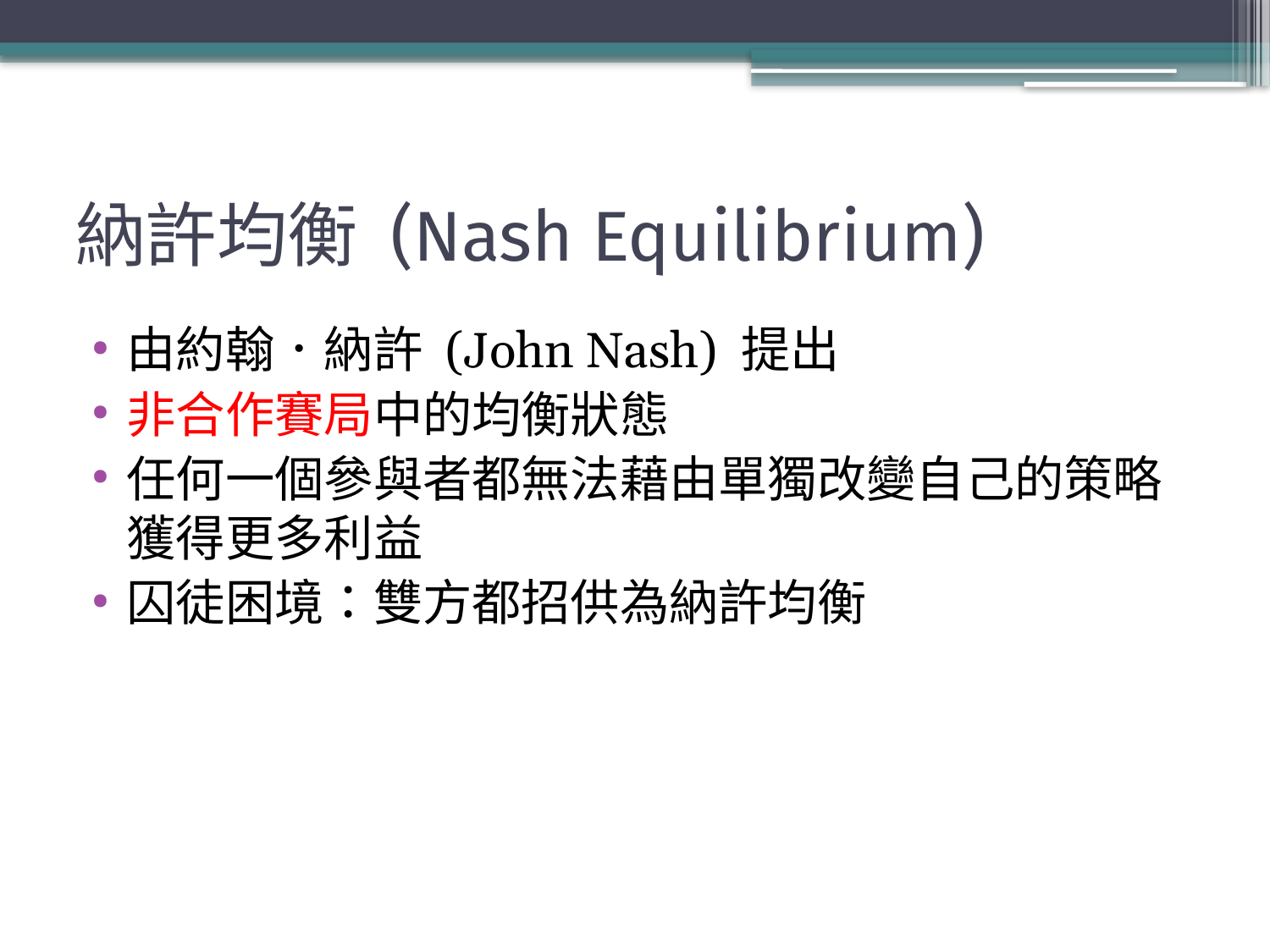

# 納許均衡 (Nash Equilibrium)
由約翰．納許 (John Nash) 提出
非合作賽局中的均衡狀態
任何一個參與者都無法藉由單獨改變自己的策略獲得更多利益
囚徒困境：雙方都招供為納許均衡